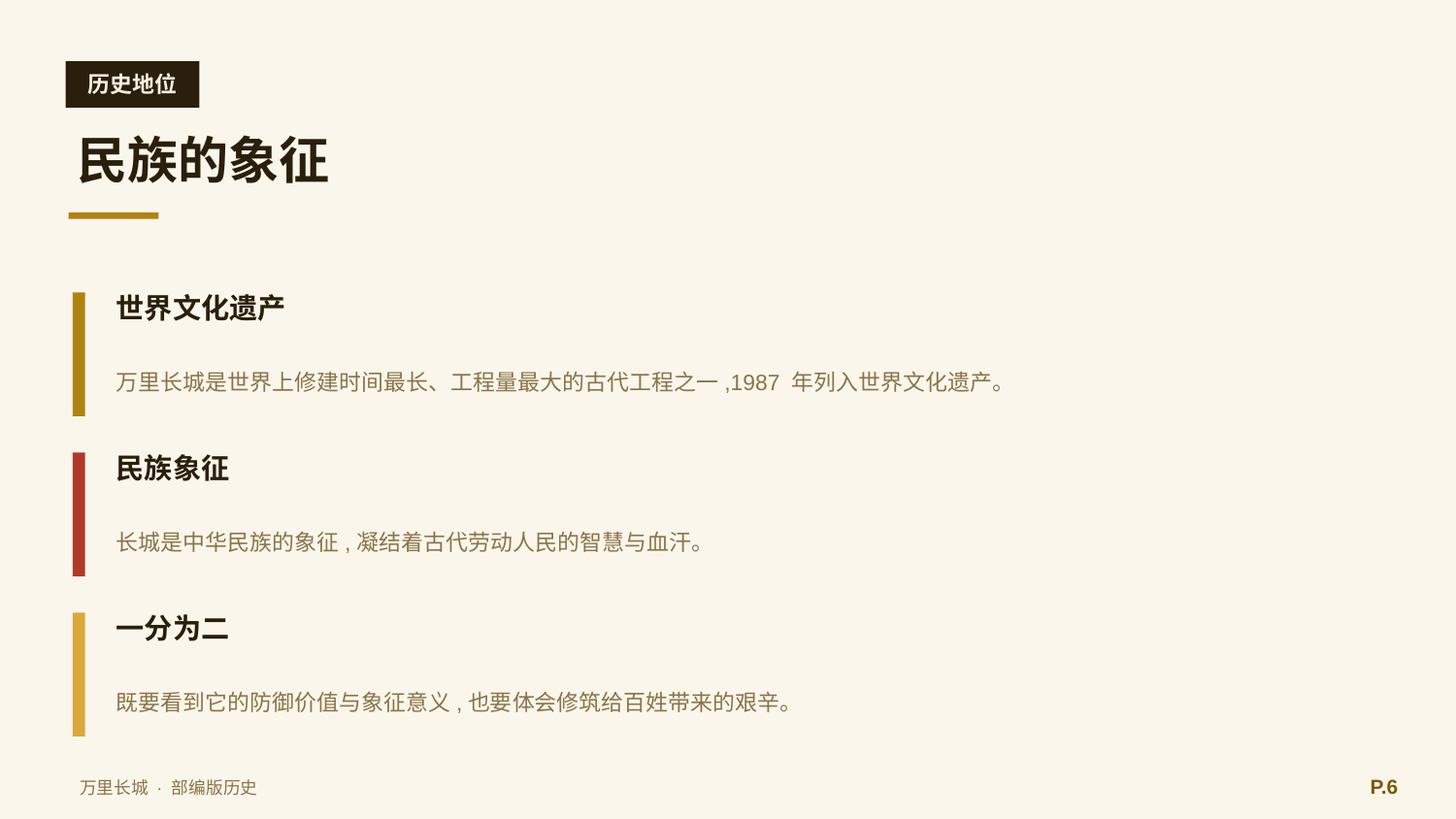

历史地位

民族的象征

世界文化遗产

万里长城是世界上修建时间最长、工程量最大的古代工程之一,1987 年列入世界文化遗产。
民族象征

长城是中华民族的象征,凝结着古代劳动人民的智慧与血汗。
一分为二

既要看到它的防御价值与象征意义,也要体会修筑给百姓带来的艰辛。
P.6
万里长城 · 部编版历史